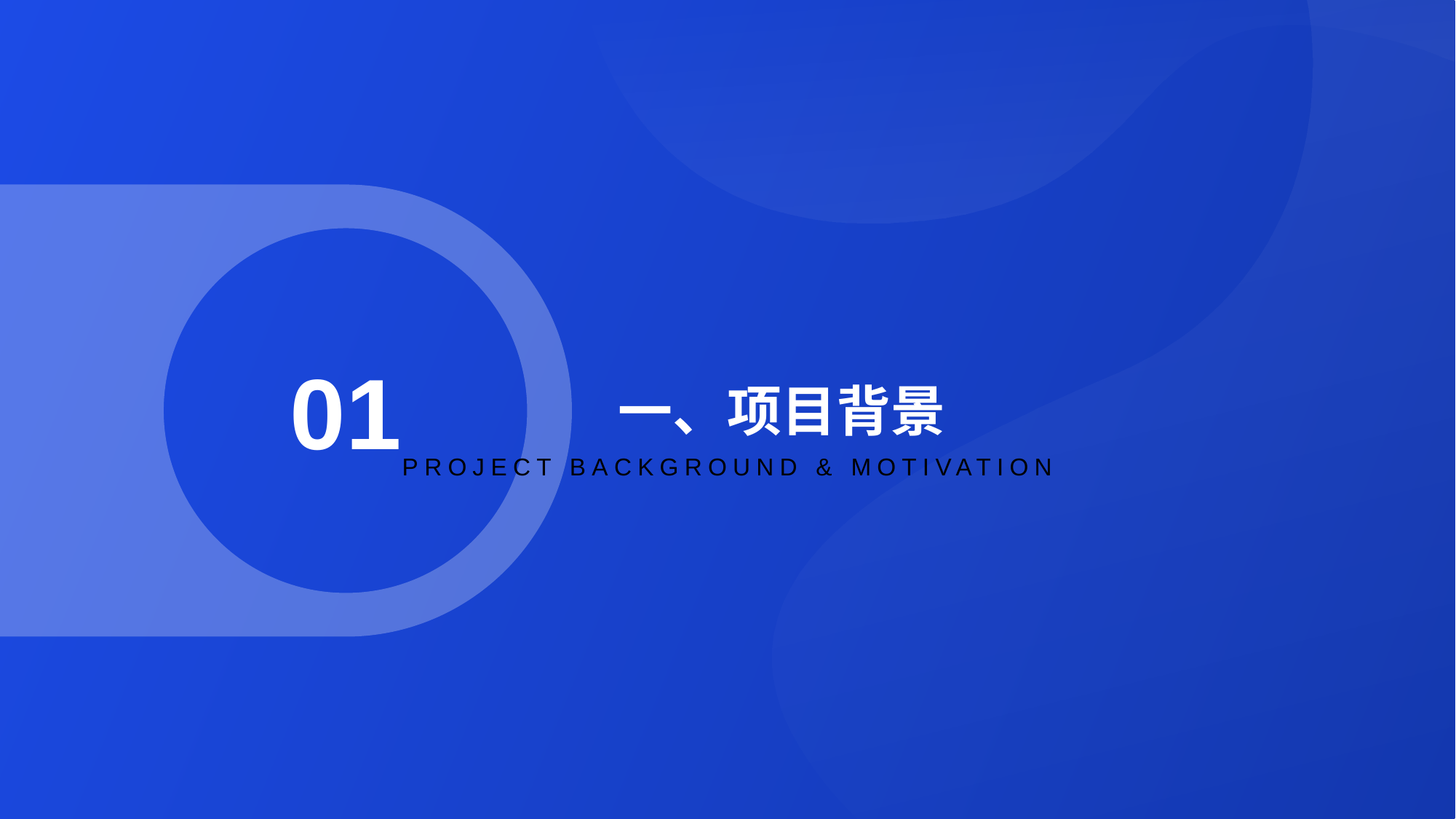

01
# 一、项目背景
PROJECT BACKGROUND & MOTIVATION